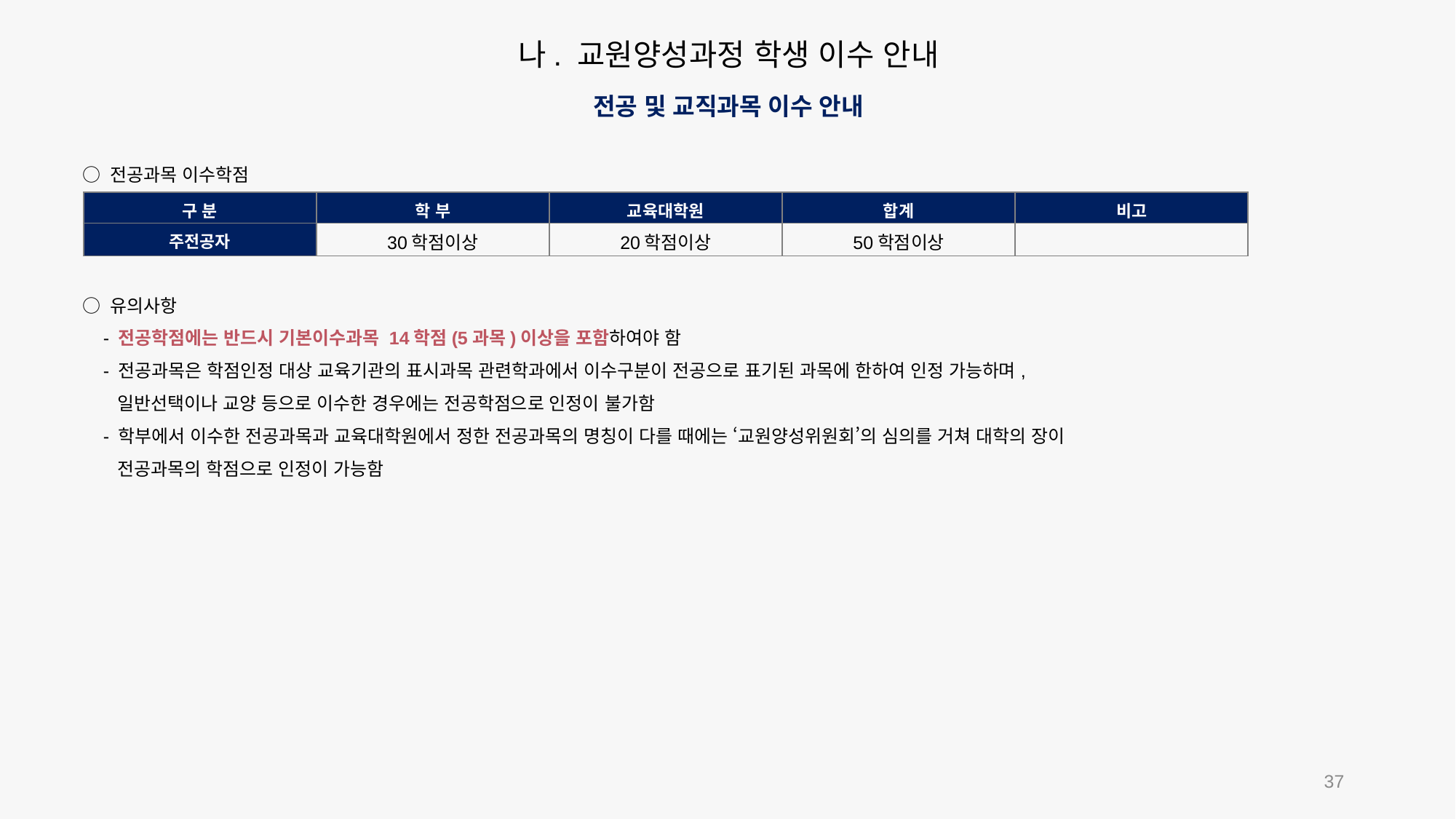

나. 교원양성과정 학생 이수 안내
전공 및 교직과목 이수 안내
○ 전공과목 이수학점

○ 유의사항
    - 전공학점에는 반드시 기본이수과목 14학점(5과목)이상을 포함하여야 함
    - 전공과목은 학점인정 대상 교육기관의 표시과목 관련학과에서 이수구분이 전공으로 표기된 과목에 한하여 인정 가능하며,
      일반선택이나 교양 등으로 이수한 경우에는 전공학점으로 인정이 불가함
    - 학부에서 이수한 전공과목과 교육대학원에서 정한 전공과목의 명칭이 다를 때에는 ‘교원양성위원회’의 심의를 거쳐 대학의 장이
      전공과목의 학점으로 인정이 가능함

| 구 분 | 학 부 | 교육대학원 | 합계 | 비고 |
| --- | --- | --- | --- | --- |
| 주전공자 | 30학점이상 | 20학점이상 | 50학점이상 |  |
37